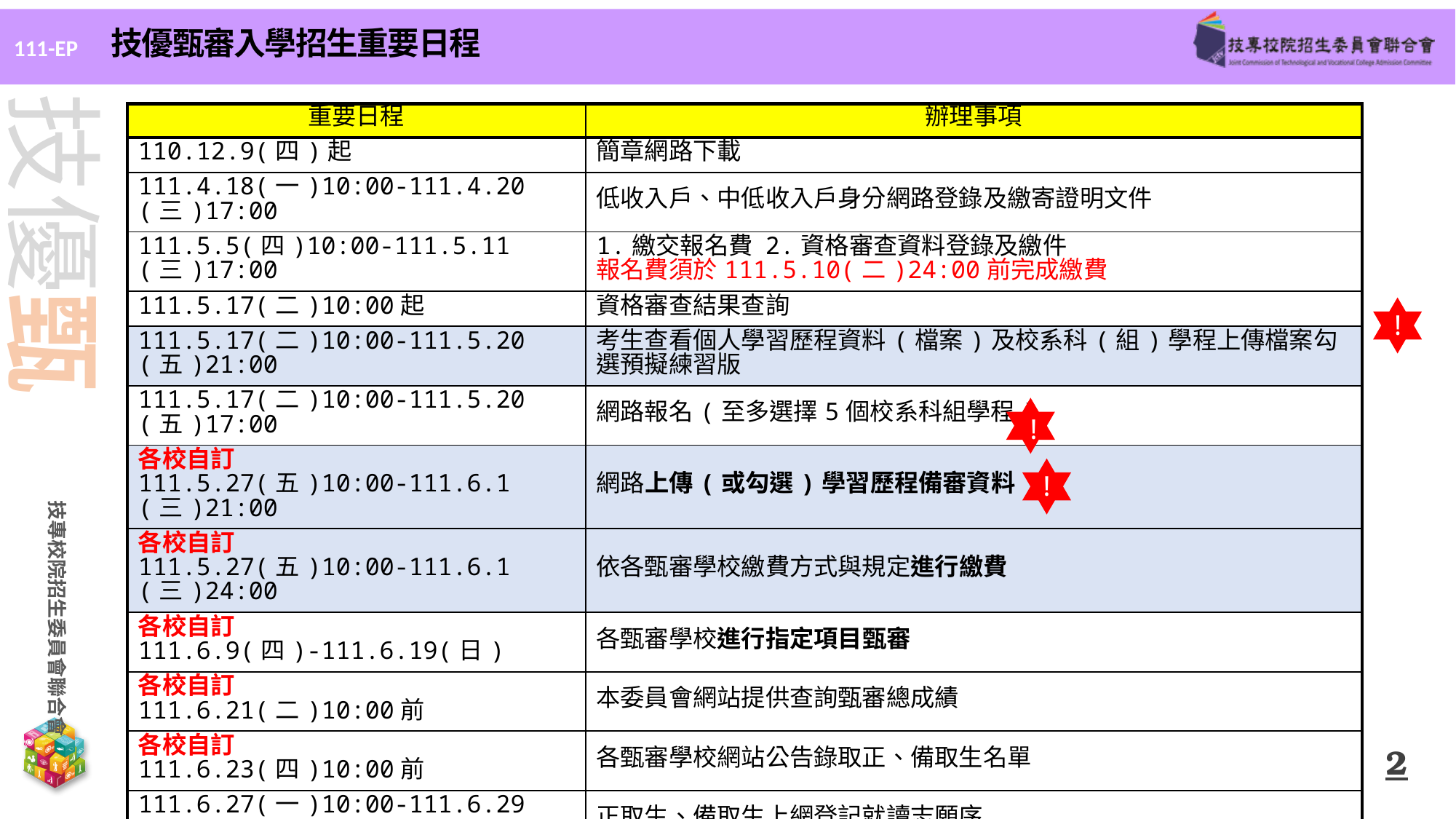

技優甄審入學招生重要日程
| 重要日程 | 辦理事項 |
| --- | --- |
| 110.12.9(四)起 | 簡章網路下載 |
| 111.4.18(一)10:00-111.4.20(三)17:00 | 低收入戶、中低收入戶身分網路登錄及繳寄證明文件 |
| 111.5.5(四)10:00-111.5.11(三)17:00 | 1.繳交報名費 2.資格審查資料登錄及繳件 報名費須於111.5.10(二)24:00前完成繳費 |
| 111.5.17(二)10:00起 | 資格審查結果查詢 |
| 111.5.17(二)10:00-111.5.20(五)21:00 | 考生查看個人學習歷程資料(檔案)及校系科(組)學程上傳檔案勾選預擬練習版 |
| 111.5.17(二)10:00-111.5.20(五)17:00 | 網路報名(至多選擇5個校系科組學程) |
| 各校自訂 111.5.27(五)10:00-111.6.1(三)21:00 | 網路上傳(或勾選)學習歷程備審資料 |
| 各校自訂 111.5.27(五)10:00-111.6.1(三)24:00 | 依各甄審學校繳費方式與規定進行繳費 |
| 各校自訂 111.6.9(四)-111.6.19(日) | 各甄審學校進行指定項目甄審 |
| 各校自訂 111.6.21(二)10:00前 | 本委員會網站提供查詢甄審總成績 |
| 各校自訂 111.6.23(四)10:00前 | 各甄審學校網站公告錄取正、備取生名單 |
| 111.6.27(一)10:00-111.6.29(三)17:00 | 正取生、備取生上網登記就讀志願序 |
| 111.7.5(二)10:00起 | 就讀志願序統一分發放榜 |
| 111.7.14(四)12:00前 | 報到截止(依各甄審學校規定之報到時間辦理) |

!

!

!